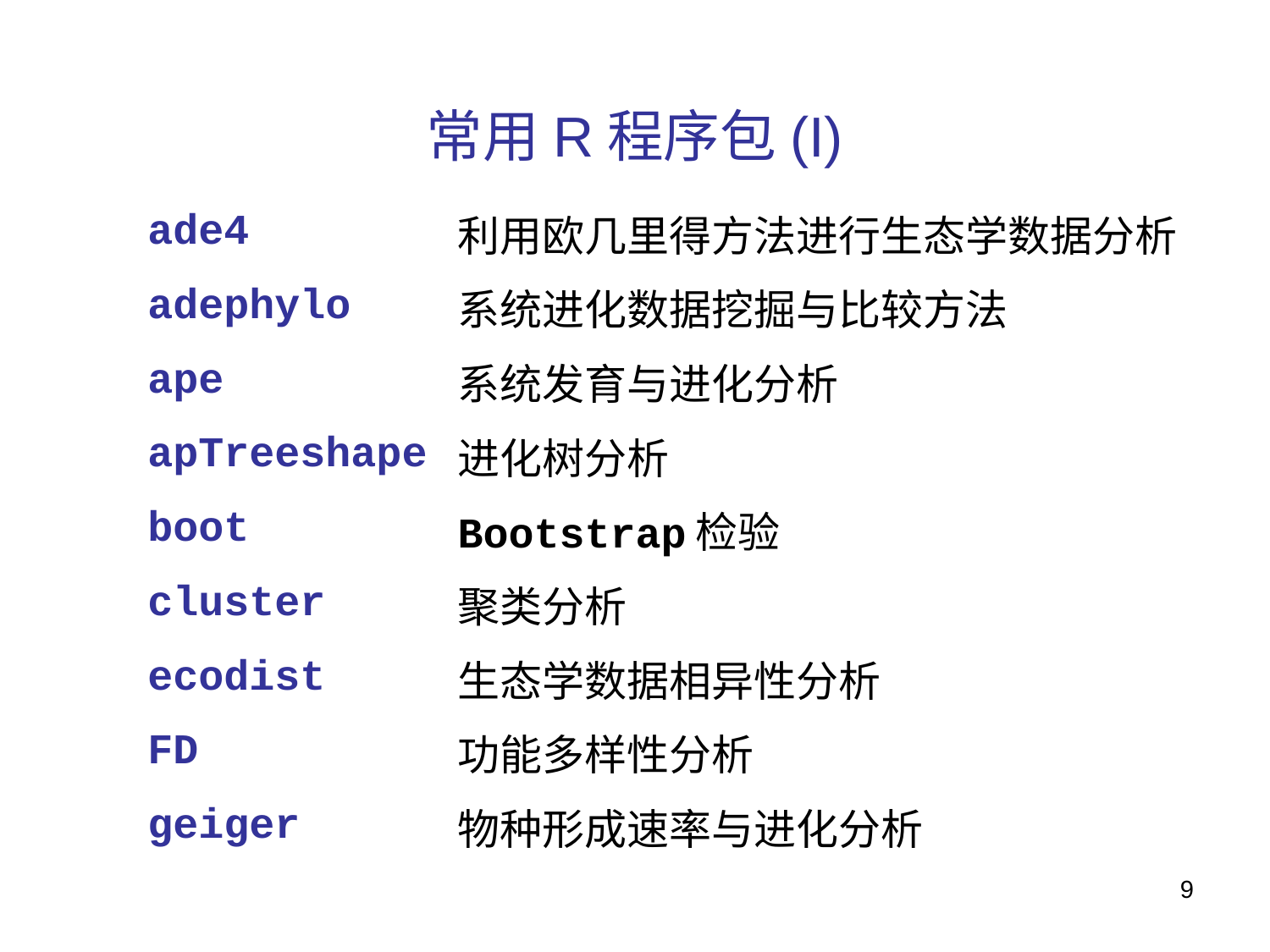

# 常用R程序包(I)
| ade4 | 利用欧几里得方法进行生态学数据分析 |
| --- | --- |
| adephylo | 系统进化数据挖掘与比较方法 |
| ape | 系统发育与进化分析 |
| apTreeshape | 进化树分析 |
| boot | Bootstrap检验 |
| cluster | 聚类分析 |
| ecodist | 生态学数据相异性分析 |
| FD | 功能多样性分析 |
| geiger | 物种形成速率与进化分析 |
9